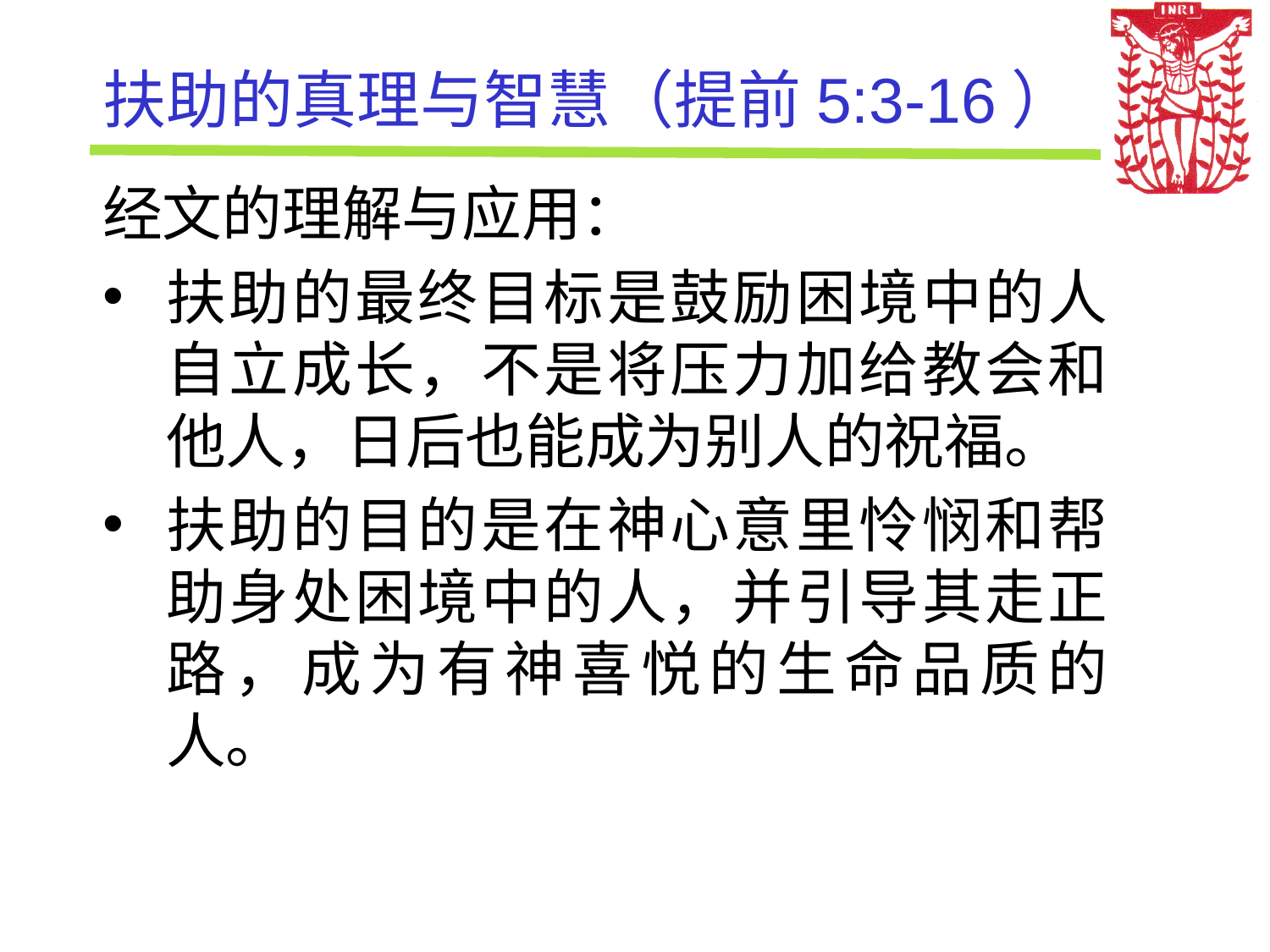

# 扶助的真理与智慧（提前5:3-16）
经文的理解与应用：
扶助的最终目标是鼓励困境中的人自立成长，不是将压力加给教会和他人，日后也能成为别人的祝福。
扶助的目的是在神心意里怜悯和帮助身处困境中的人，并引导其走正路，成为有神喜悦的生命品质的人。